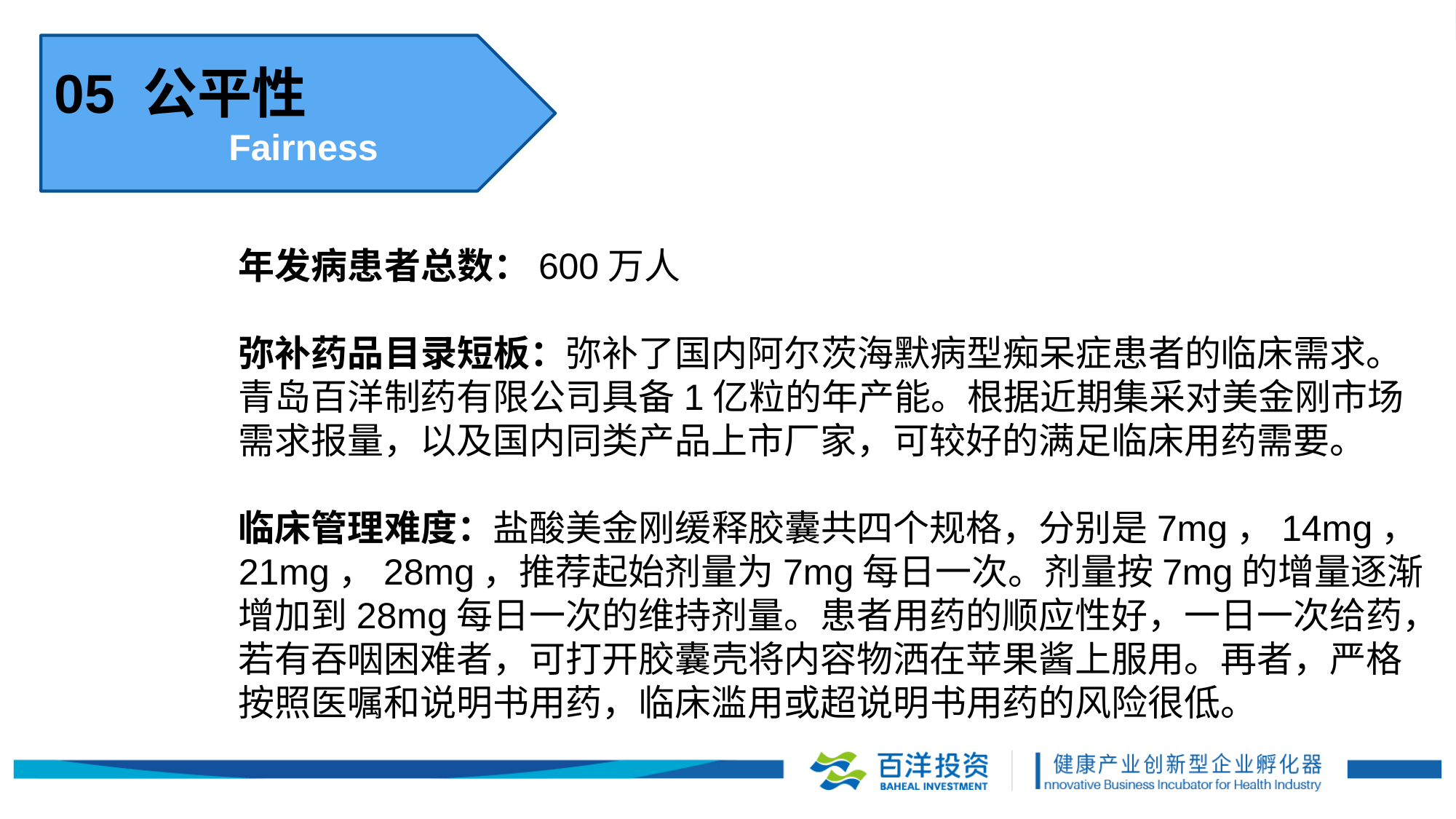

05 公平性                              Fairness
年发病患者总数：600万人

弥补药品目录短板：弥补了国内阿尔茨海默病型痴呆症患者的临床需求。青岛百洋制药有限公司具备1亿粒的年产能。根据近期集采对美金刚市场需求报量，以及国内同类产品上市厂家，可较好的满足临床用药需要。

临床管理难度：盐酸美金刚缓释胶囊共四个规格，分别是7mg，14mg，21mg，28mg，推荐起始剂量为7mg每日一次。剂量按7mg的增量逐渐增加到28mg每日一次的维持剂量。患者用药的顺应性好，一日一次给药，若有吞咽困难者，可打开胶囊壳将内容物洒在苹果酱上服用。再者，严格按照医嘱和说明书用药，临床滥用或超说明书用药的风险很低。